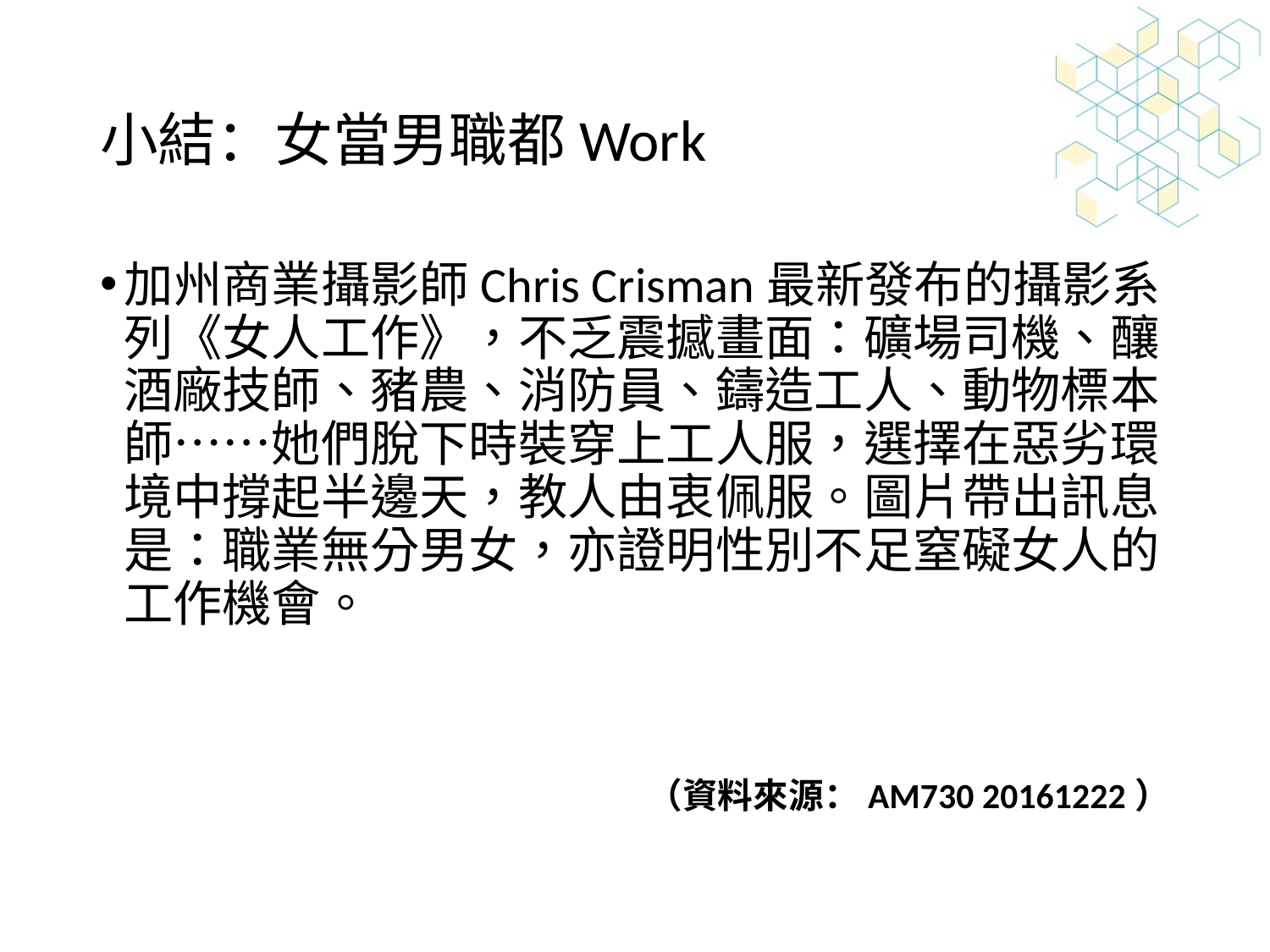

# 小結：女當男職都Work
加州商業攝影師Chris Crisman最新發布的攝影系列《女人工作》，不乏震撼畫面：礦場司機、釀酒廠技師、豬農、消防員、鑄造工人、動物標本師……她們脫下時裝穿上工人服，選擇在惡劣環境中撐起半邊天，教人由衷佩服。圖片帶出訊息是：職業無分男女，亦證明性別不足窒礙女人的工作機會。

（資料來源：AM730 20161222）